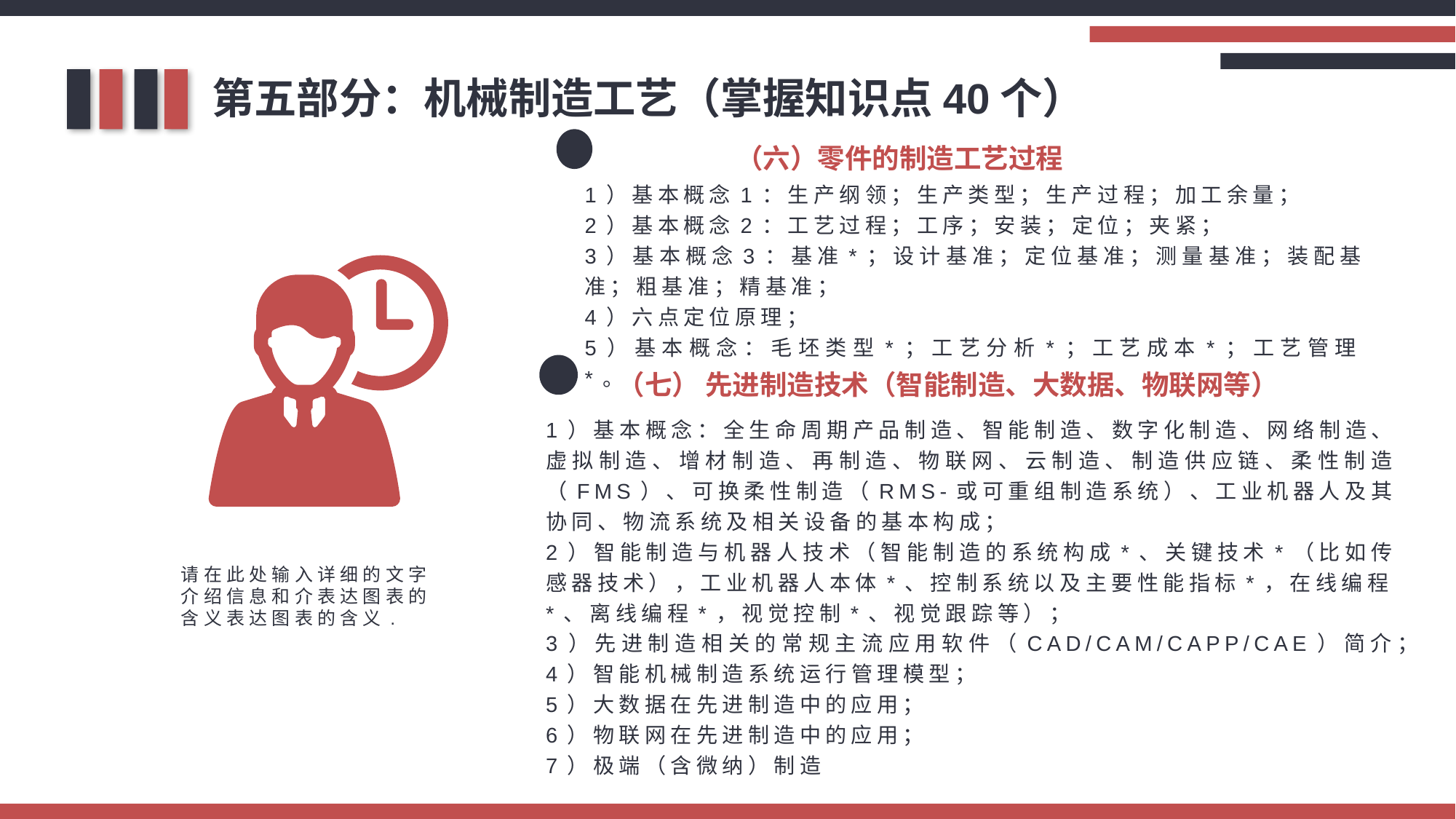

第五部分：机械制造工艺（掌握知识点40个）

（六）零件的制造工艺过程
1）基本概念1：生产纲领；生产类型；生产过程；加工余量；
2）基本概念2：工艺过程；工序；安装；定位；夹紧；
3）基本概念3：基准*；设计基准；定位基准；测量基准；装配基准；粗基准；精基准；
4）六点定位原理；
5）基本概念：毛坯类型*；工艺分析*；工艺成本*；工艺管理*。

（七） 先进制造技术（智能制造、大数据、物联网等）
1）基本概念：全生命周期产品制造、智能制造、数字化制造、网络制造、虚拟制造、增材制造、再制造、物联网、云制造、制造供应链、柔性制造（FMS）、可换柔性制造（RMS-或可重组制造系统）、工业机器人及其协同、物流系统及相关设备的基本构成；
2）智能制造与机器人技术（智能制造的系统构成*、关键技术*（比如传感器技术），工业机器人本体*、控制系统以及主要性能指标*，在线编程*、离线编程*，视觉控制*、视觉跟踪等）；
3）先进制造相关的常规主流应用软件（CAD/CAM/CAPP/CAE）简介；
4）智能机械制造系统运行管理模型；
5）大数据在先进制造中的应用；
6）物联网在先进制造中的应用；
7）极端（含微纳）制造

请在此处输入详细的文字介绍信息和介表达图表的含义表达图表的含义.